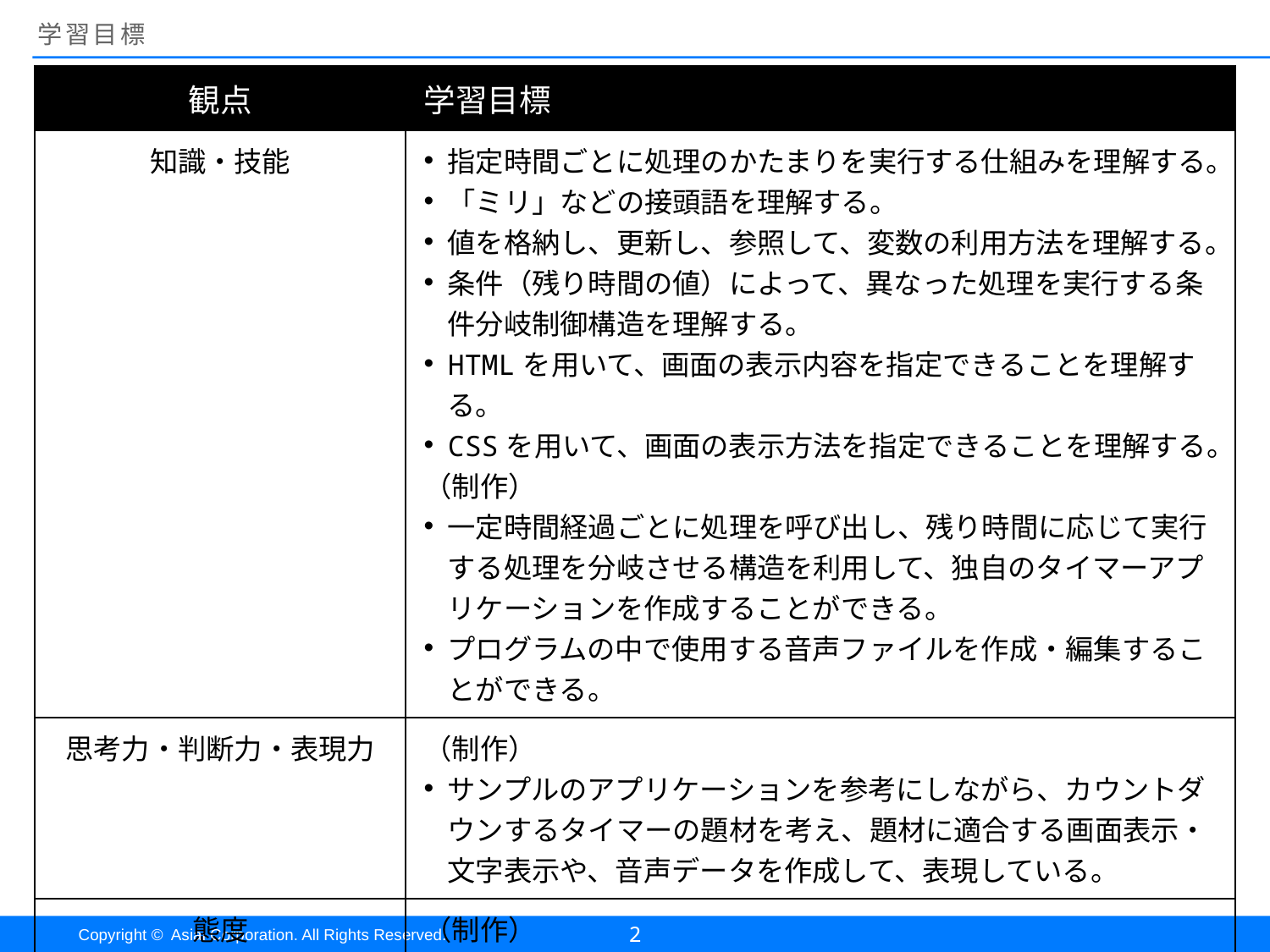

# 学習目標

| 観点 | 学習目標 |
| --- | --- |
| 知識・技能 | 指定時間ごとに処理のかたまりを実行する仕組みを理解する。 「ミリ」などの接頭語を理解する。 値を格納し、更新し、参照して、変数の利用方法を理解する。 条件（残り時間の値）によって、異なった処理を実行する条件分岐制御構造を理解する。 HTMLを用いて、画面の表示内容を指定できることを理解する。 CSSを用いて、画面の表示方法を指定できることを理解する。 （制作） 一定時間経過ごとに処理を呼び出し、残り時間に応じて実行する処理を分岐させる構造を利用して、独自のタイマーアプリケーションを作成することができる。 プログラムの中で使用する音声ファイルを作成・編集することができる。 |
| 思考力・判断力・表現力 | （制作） サンプルのアプリケーションを参考にしながら、カウントダウンするタイマーの題材を考え、題材に適合する画面表示・文字表示や、音声データを作成して、表現している。 |
| 態度 | （制作） HTML上の文字列、条件分岐するプログラム、音声ファイルなど、様々な素材を適切な組み合わせを粘り強く考えている。 作成したアプリケーションが適切に動作することを、丁寧にテストして、確かめている。 |
2